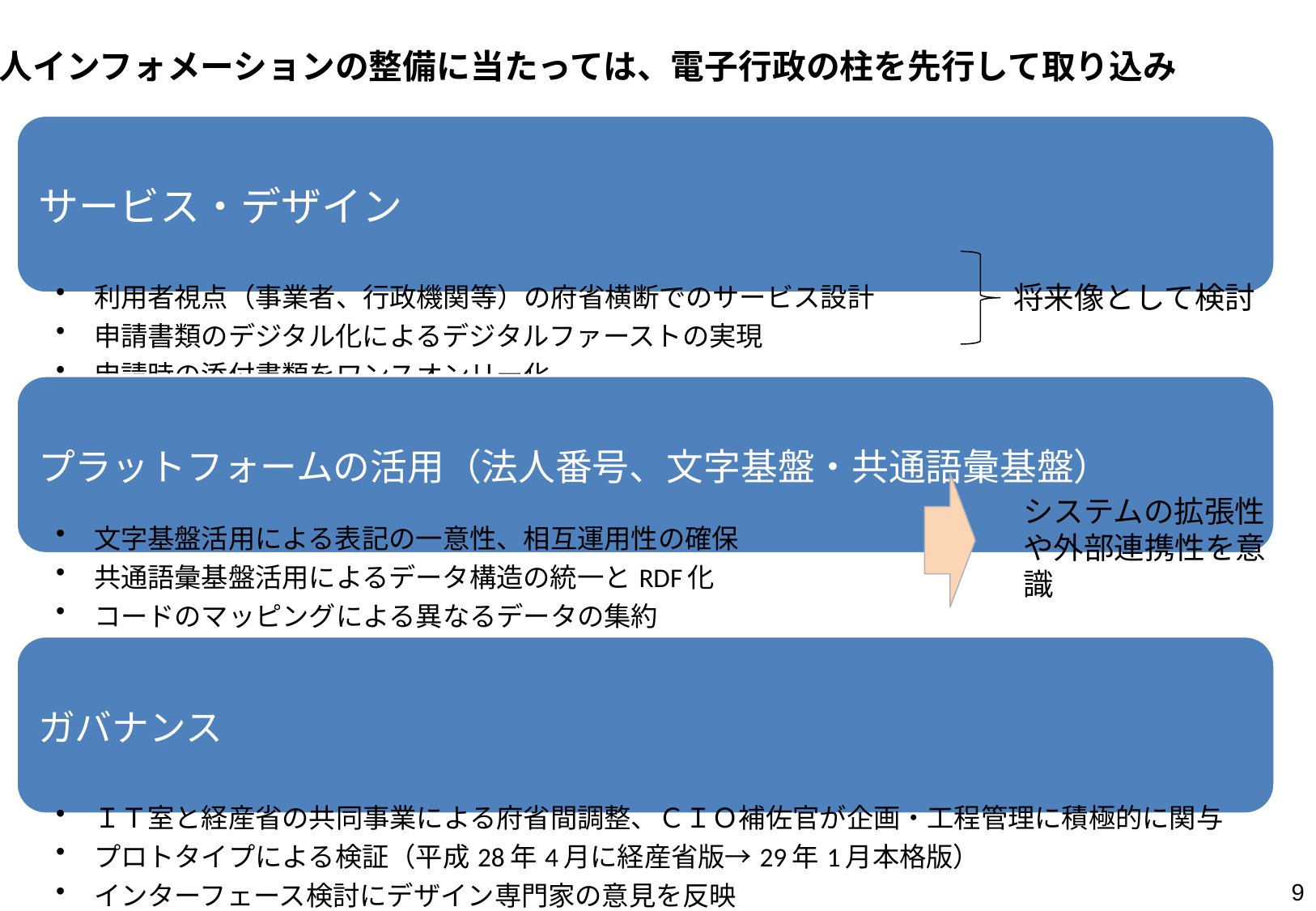

法人インフォメーションの整備に当たっては、電子行政の柱を先行して取り込み
サービス・デザイン
データ収集とデータ公開にAPIを活用
ＩＴ室と経産省の共同事業による府省間調整、ＣＩＯ補佐官が企画・工程管理に積極的に関与
利用者視点（事業者、行政機関等）の府省横断でのサービス設計
申請書類のデジタル化によるデジタルファーストの実現
申請時の添付書類をワンスオンリー化
コードのマッピングによる異なるデータの集約
共通語彙基盤活用によるデータ構造の統一とRDF化
プラットフォームの活用（法人番号、文字基盤・共通語彙基盤）
ガバナンス
プロトタイプによる検証（平成28年4月に経産省版→29年1月本格版）
文字基盤活用による表記の一意性、相互運用性の確保
インターフェース検討にデザイン専門家の意見を反映

将来像として検討

システムの拡張性や外部連携性を意識
9